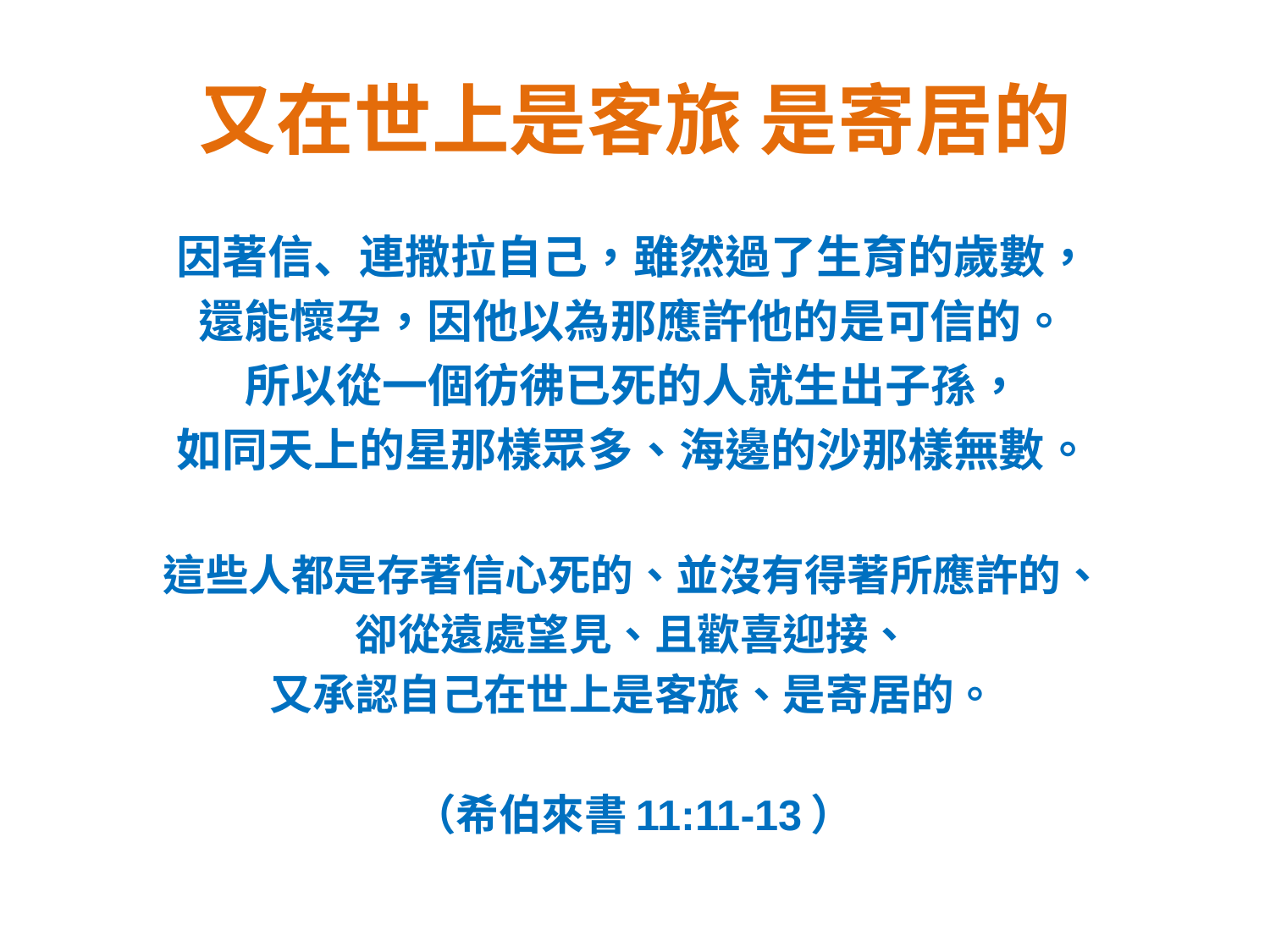

# 又在世上是客旅 是寄居的
因著信、連撒拉自己，雖然過了生育的歲數，
還能懷孕，因他以為那應許他的是可信的。
所以從一個彷彿已死的人就生出子孫，
如同天上的星那樣眾多、海邊的沙那樣無數。

這些人都是存著信心死的、並沒有得著所應許的、
卻從遠處望見、且歡喜迎接、
又承認自己在世上是客旅、是寄居的。

（希伯來書11:11-13）